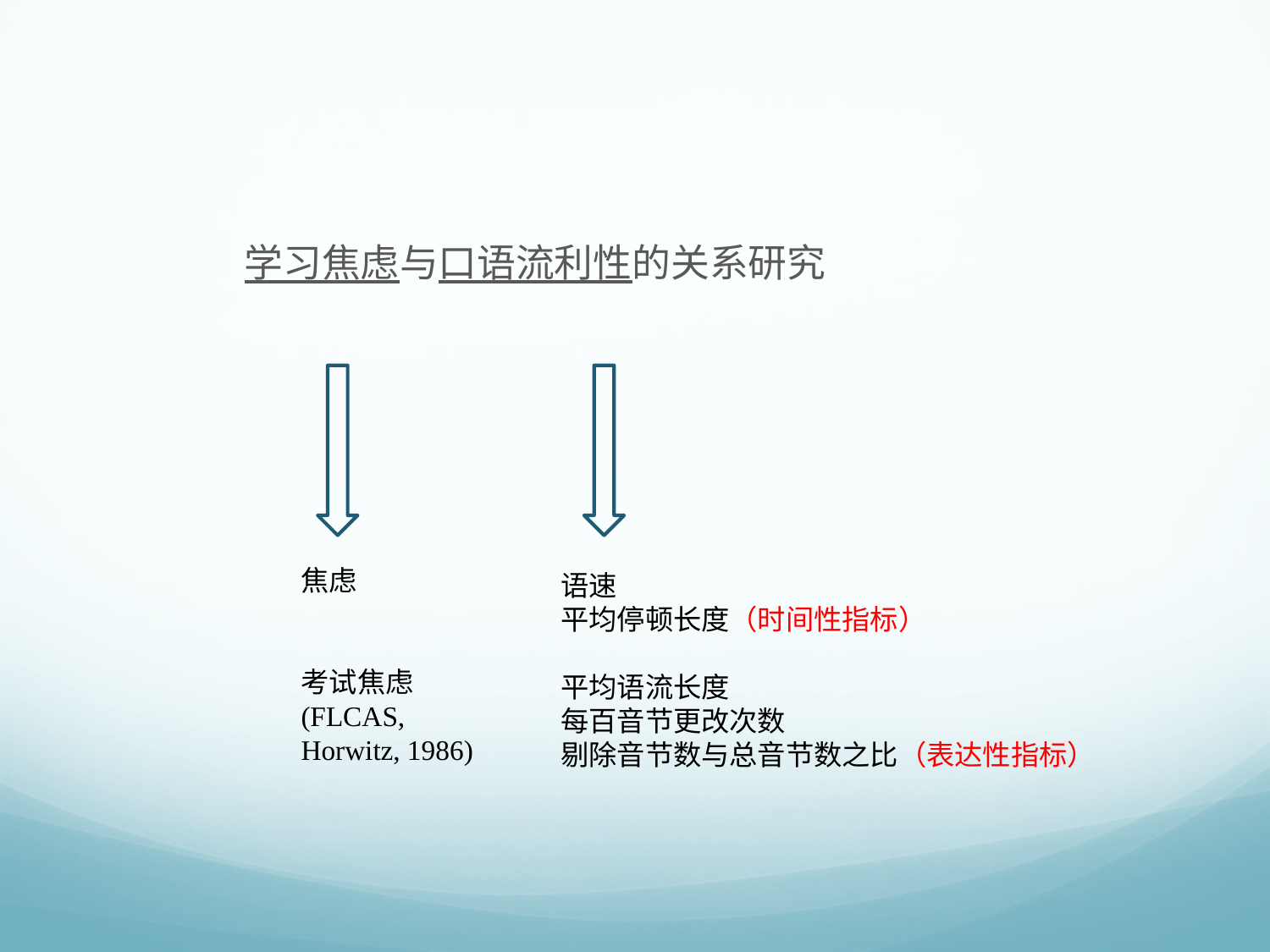

学习焦虑与口语流利性的关系研究

焦虑

考试焦虑
(FLCAS,
Horwitz, 1986)

语速
平均停顿长度（时间性指标）

平均语流长度
每百音节更改次数
剔除音节数与总音节数之比（表达性指标）